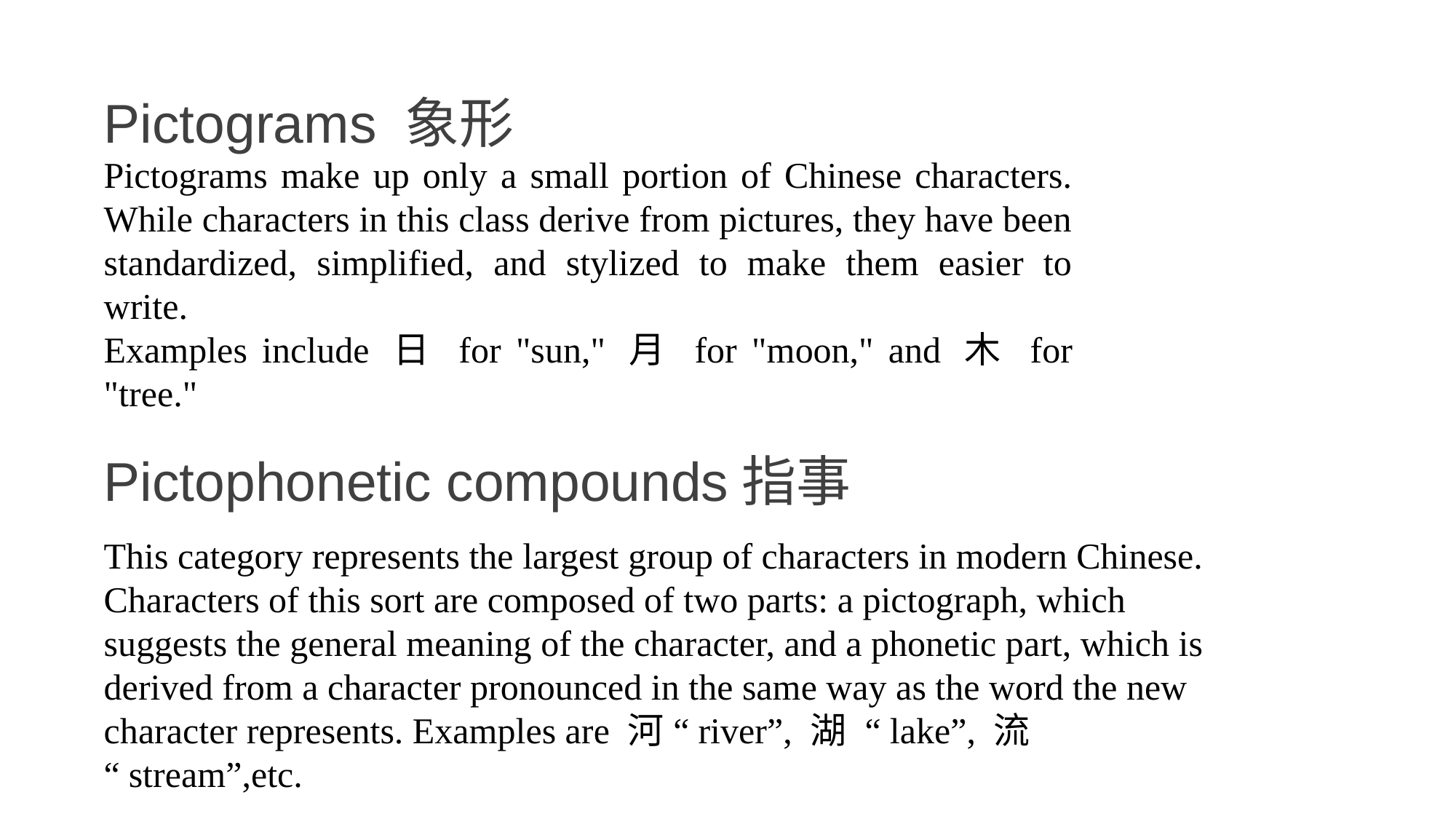

Pictograms 象形
Pictograms make up only a small portion of Chinese characters. While characters in this class derive from pictures, they have been standardized, simplified, and stylized to make them easier to write.
Examples include 日 for "sun," 月 for "moon," and 木 for "tree."
Pictophonetic compounds指事
This category represents the largest group of characters in modern Chinese. Characters of this sort are composed of two parts: a pictograph, which suggests the general meaning of the character, and a phonetic part, which is derived from a character pronounced in the same way as the word the new character represents. Examples are 河 “river”, 湖  “lake”, 流  “stream”,etc.